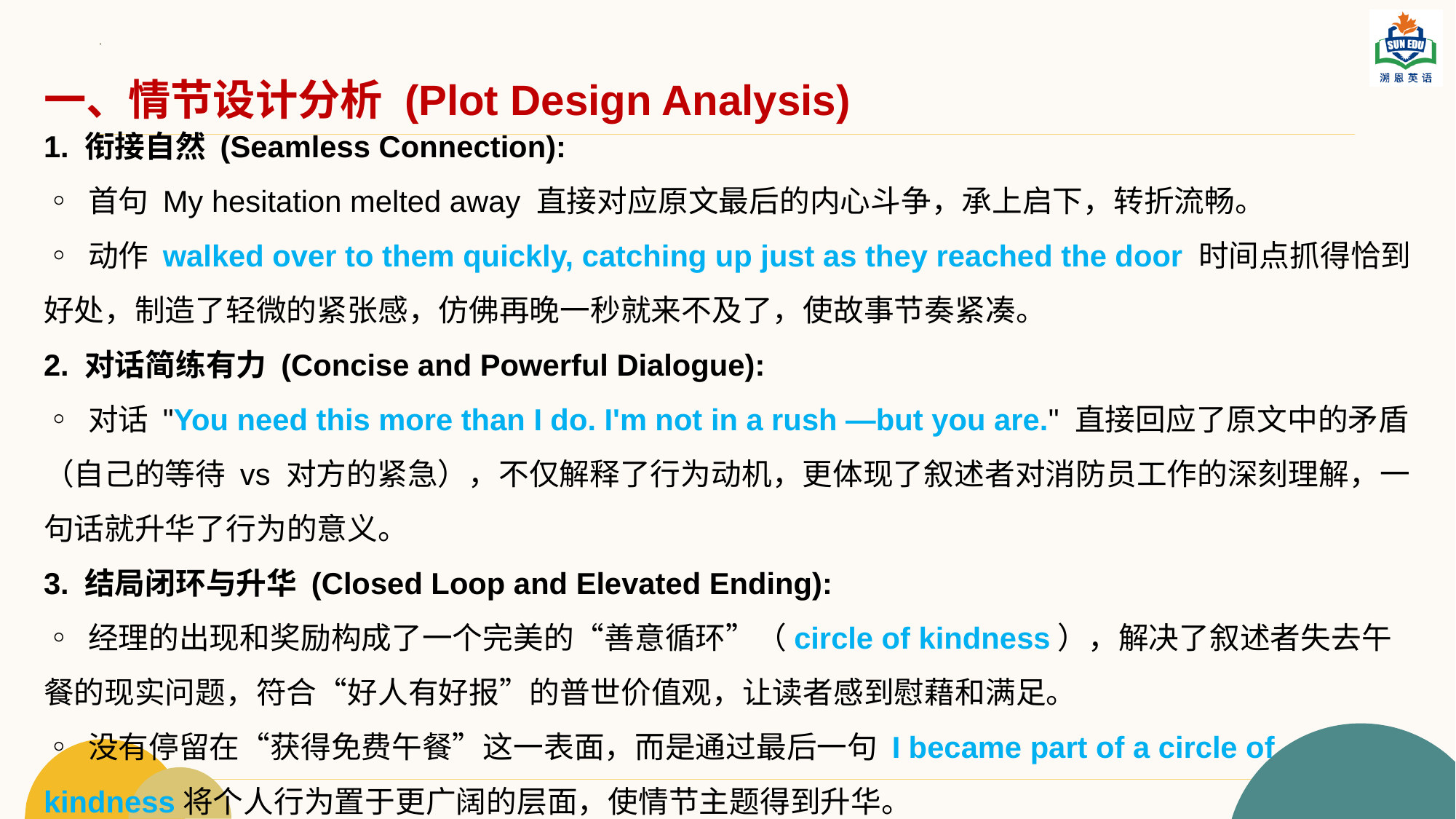

一、情节设计分析 (Plot Design Analysis)
1. 衔接自然 (Seamless Connection):
◦ 首句 My hesitation melted away 直接对应原文最后的内心斗争，承上启下，转折流畅。
◦ 动作 walked over to them quickly, catching up just as they reached the door 时间点抓得恰到好处，制造了轻微的紧张感，仿佛再晚一秒就来不及了，使故事节奏紧凑。
2. 对话简练有力 (Concise and Powerful Dialogue):
◦ 对话 "You need this more than I do. I'm not in a rush —but you are." 直接回应了原文中的矛盾（自己的等待 vs 对方的紧急），不仅解释了行为动机，更体现了叙述者对消防员工作的深刻理解，一句话就升华了行为的意义。
3. 结局闭环与升华 (Closed Loop and Elevated Ending):
◦ 经理的出现和奖励构成了一个完美的“善意循环”（circle of kindness），解决了叙述者失去午餐的现实问题，符合“好人有好报”的普世价值观，让读者感到慰藉和满足。
◦ 没有停留在“获得免费午餐”这一表面，而是通过最后一句 I became part of a circle of kindness将个人行为置于更广阔的层面，使情节主题得到升华。